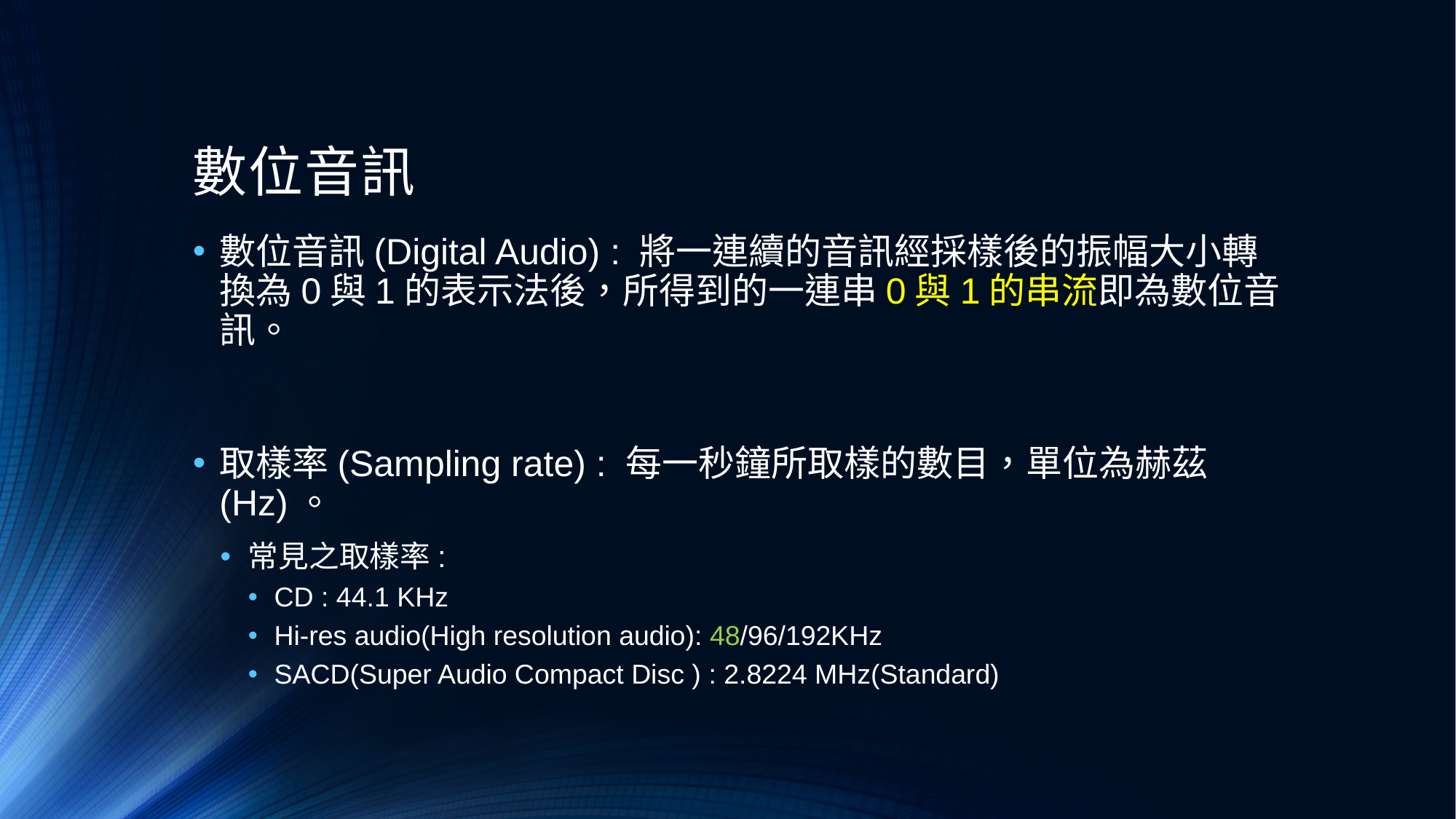

# 數位音訊
數位音訊(Digital Audio) : 將一連續的音訊經採樣後的振幅大小轉換為0與1的表示法後，所得到的一連串0與1的串流即為數位音訊。

取樣率(Sampling rate) : 每一秒鐘所取樣的數目，單位為赫茲(Hz)。
常見之取樣率:
CD : 44.1 KHz
Hi-res audio(High resolution audio): 48/96/192KHz
SACD(Super Audio Compact Disc ) : 2.8224 MHz(Standard)